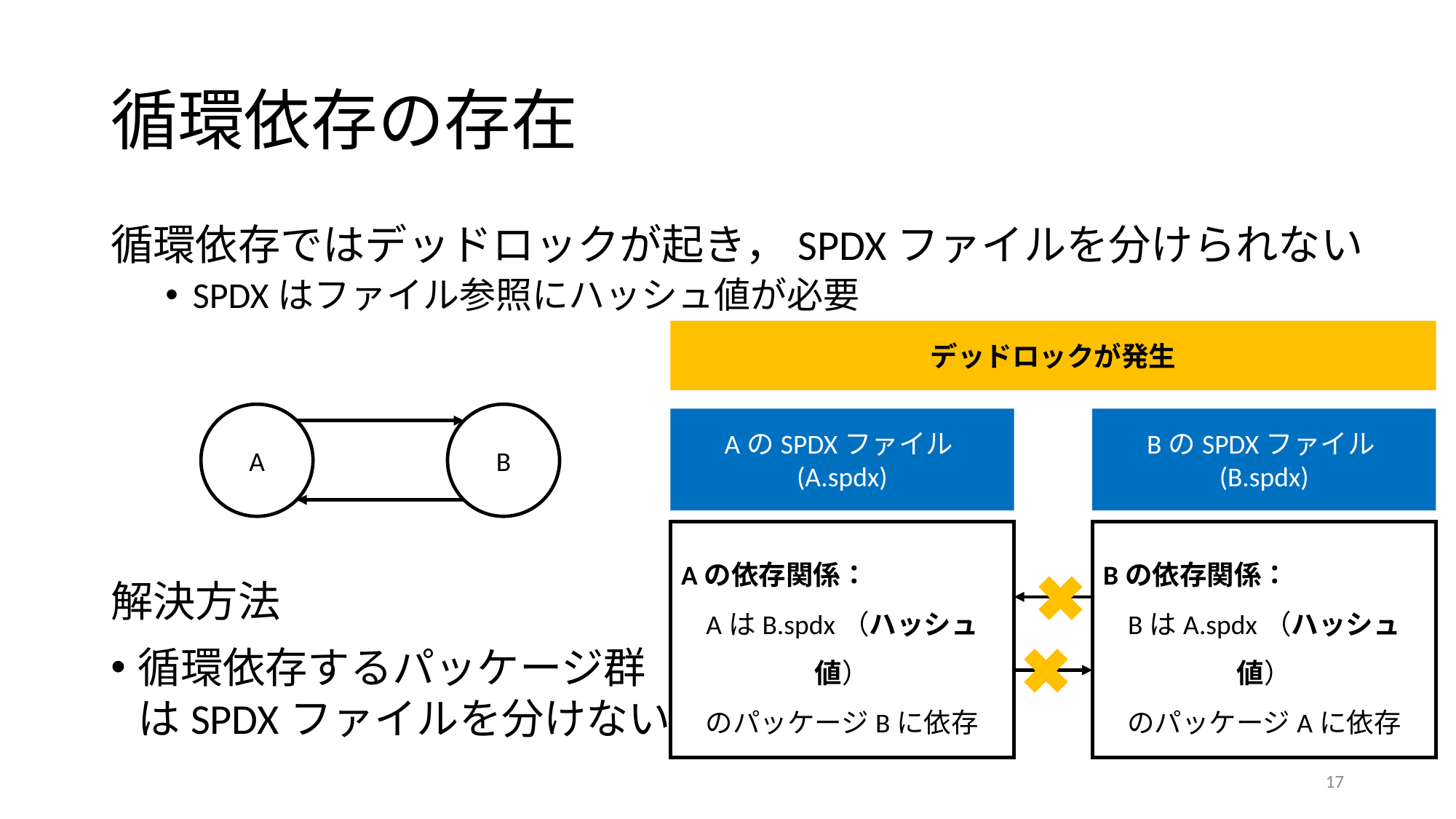

# 循環依存の存在
循環依存ではデッドロックが起き，SPDXファイルを分けられない
SPDXはファイル参照にハッシュ値が必要

解決方法
循環依存するパッケージ群
はSPDXファイルを分けない
デッドロックが発生
A
B
AのSPDXファイル(A.spdx)
BのSPDXファイル(B.spdx)
Bの依存関係：
BはA.spdx（ハッシュ値）
のパッケージAに依存
Aの依存関係：
AはB.spdx（ハッシュ値）
のパッケージBに依存

17